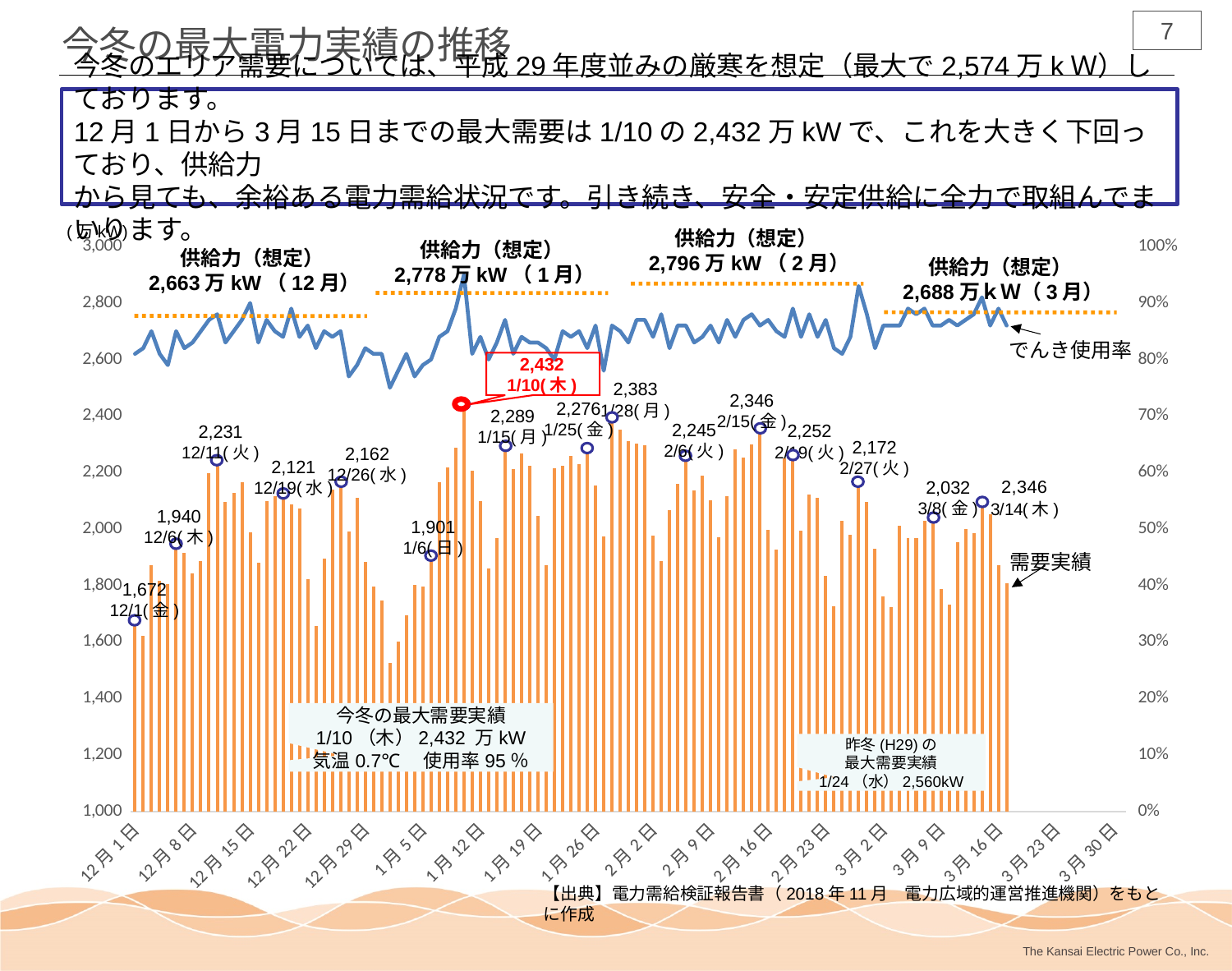

7
# 今冬の最大電力実績の推移
今冬のエリア需要については、平成29年度並みの厳寒を想定（最大で2,574万kＷ）しております。
12月1日から3月15日までの最大需要は1/10の2,432万kWで、これを大きく下回っており、供給力
から見ても、余裕ある電力需給状況です。引き続き、安全・安定供給に全力で取組んでまいります。
(万kW)
供給力（想定）
 2,796万kW（2月）

### Chart

| Category |  |  |
|---|---|---|
| 43070 | 1671.8 | 0.81 |
| 43071 | 1620.4 | 0.82 |
| 43072 | 1872.9 | 0.85 |
| 43073 | 1817.2 | 0.81 |
| 43074 | 1804.4 | 0.79 |
| 43075 | 1939.6 | 0.85 |
| 43076 | 1916.5 | 0.82 |
| 43077 | 1844.1 | 0.83 |
| 43078 | 1887.5 | 0.85 |
| 43079 | 2198.1 | 0.87 |
| 43080 | 2231.3 | 0.88 |
| 43081 | 2096.4 | 0.83 |
| 43082 | 2128.4 | 0.85 |
| 43083 | 2165.6 | 0.87 |
| 43084 | 1987.2 | 0.9 |
| 43085 | 1880.1 | 0.83 |
| 43086 | 2097.4 | 0.87 |
| 43087 | 2117.2 | 0.85 |
| 43088 | 2120.5 | 0.84 |
| 43089 | 2086.4 | 0.89 |
| 43090 | 2073.3 | 0.84 |
| 43091 | 1822.4 | 0.86 |
| 43092 | 1655.5 | 0.82 |
| 43093 | 1894.0 | 0.85 |
| 43094 | 2139.2 | 0.84 |
| 43095 | 2162.2 | 0.85 |
| 43096 | 1989.6 | 0.77 |
| 43097 | 2110.7 | 0.79 |
| 43098 | 1882.0 | 0.82 |
| 43099 | 1797.5 | 0.81 |
| 43100 | 1746.5 | 0.81 |
| 43101 | 1525.4 | 0.75 |
| 43102 | 1600.2 | 0.78 |
| 43103 | 1693.4 | 0.81 |
| 43104 | 1802.8 | 0.77 |
| 43105 | 1796.2 | 0.79 |
| 43106 | 1900.8 | 0.8 |
| 43107 | 2166.5 | 0.84 |
| 43108 | 2217.9 | 0.85 |
| 43109 | 2288.9 | 0.89 |
| 43110 | 2431.7 | 0.95 |
| 43111 | 2205.6 | 0.81 |
| 43112 | 2099.3 | 0.84 |
| 43113 | 1861.4 | 0.8 |
| 43114 | 1967.0 | 0.83 |
| 43115 | 2288.7 | 0.87 |
| 43116 | 2212.0 | 0.81 |
| 43117 | 2268.0 | 0.84 |
| 43118 | 2223.1 | 0.83 |
| 43119 | 2046.6 | 0.83 |
| 43120 | 1871.0 | 0.82 |
| 43121 | 2216.0 | 0.8 |
| 43122 | 2225.0 | 0.85 |
| 43123 | 2259.0 | 0.84 |
| 43124 | 2229.5 | 0.85 |
| 43125 | 2275.5 | 0.82 |
| 43126 | 2153.9 | 0.86 |
| 43127 | 1973.0 | 0.78 |
| 43128 | 2383.0 | 0.86 |
| 43129 | 2352.0 | 0.85 |
| 43130 | 2311.9 | 0.83 |
| 43131 | 2303.0 | 0.87 |
| 43132 | 2297.1 | 0.87 |
| 43133 | 1977.7 | 0.84 |
| 43134 | 1885.0 | 0.88 |
| 43135 | 2068.0 | 0.82 |
| 43136 | 2158.4 | 0.86 |
| 43137 | 2245.0 | 0.86 |
| 43138 | 2135.0 | 0.83 |
| 43139 | 2187.3 | 0.84 |
| 43140 | 2101.4 | 0.86 |
| 43141 | 1971.3 | 0.83 |
| 43142 | 2117.0 | 0.87 |
| 43143 | 2282.1 | 0.84 |
| 43144 | 2252.0 | 0.87 |
| 43145 | 2298.0 | 0.88 |
| 43146 | 2345.8 | 0.86 |
| 43147 | 1997.3 | 0.87 |
| 43148 | 1927.0 | 0.85 |
| 43149 | 2249.0 | 0.84 |
| 43150 | 2252.0 | 0.89 |
| 43151 | 1995.0 | 0.84 |
| 43152 | 2122.0 | 0.88 |
| 43153 | 2109.6 | 0.84 |
| 43154 | 1834.9 | 0.87 |
| 43155 | 1725.7 | 0.82 |
| 43156 | 2027.8 | 0.81 |
| 43157 | 1979.0 | 0.84 |
| 43158 | 2172.0 | 0.93 |
| 43159 | 2097.0 | 0.88 |
| 43160 | 1930.5 | 0.82 |
| 43161 | 1760.1 | 0.86 |
| 43162 | 1722.0 | 0.86 |
| 43163 | 2010.0 | 0.86 |
| 43164 | 1968.7 | 0.89 |
| 43165 | 1969.0 | 0.88 |
| 43166 | 2028.0 | 0.89 |
| 43167 | 2031.8 | 0.86 |
| 43168 | 1788.8 | 0.86 |
| 43169 | 1732.0 | 0.87 |
| 43170 | 1953.0 | 0.86 |
| 43171 | 1998.5 | 0.87 |
| 43172 | 1986.0 | 0.88 |
| 43173 | 2087.0 | 0.91 |
| 43174 | 2051.6 | 0.86 |
| 43175 | 1872.1 | 0.89 |
| 43176 | 1807.0 | 0.86 |
| 43177 | None | None |
| 43178 | None | None |
| 43179 | None | None |
| 43180 | None | None |
| 43181 | None | None |
| 43182 | None | None |
| 43183 | None | None |
| 43184 | None | None |
| 43185 | None | None |
| 43186 | None | None |
| 43187 | None | None |
| 43188 | None | None |
| 43189 | None | None |
| 43190 | None | None |
供給力（想定）
 2,778万kW（1月）
供給力（想定）
 2,663万kW（12月）
供給力（想定）
 2,688万ｋＷ（3月）
でんき使用率
2,383
1/28(月)
2,346
2/15(金)
2,276
1/25(金)
2,289
1/15(月)

2,245
2/6(火)

2,252
2/19(火)
2,231
12/11(火)

2,172
2/27(火)
2,162
12/26(水)

2,121
12/19(水)

2,032
3/8(金)

1,940
12/6(木)
1,901
1/6(日)

需要実績

1,672
12/1(金)

今冬の最大需要実績
1/10（木）2,432 万kW
気温0.7℃　使用率95％
昨冬(H29)の
最大需要実績
1/24（水）2,560kW
2,432
1/10(木)

【出典】電力需給検証報告書（2018年11月　電力広域的運営推進機関）をもとに作成